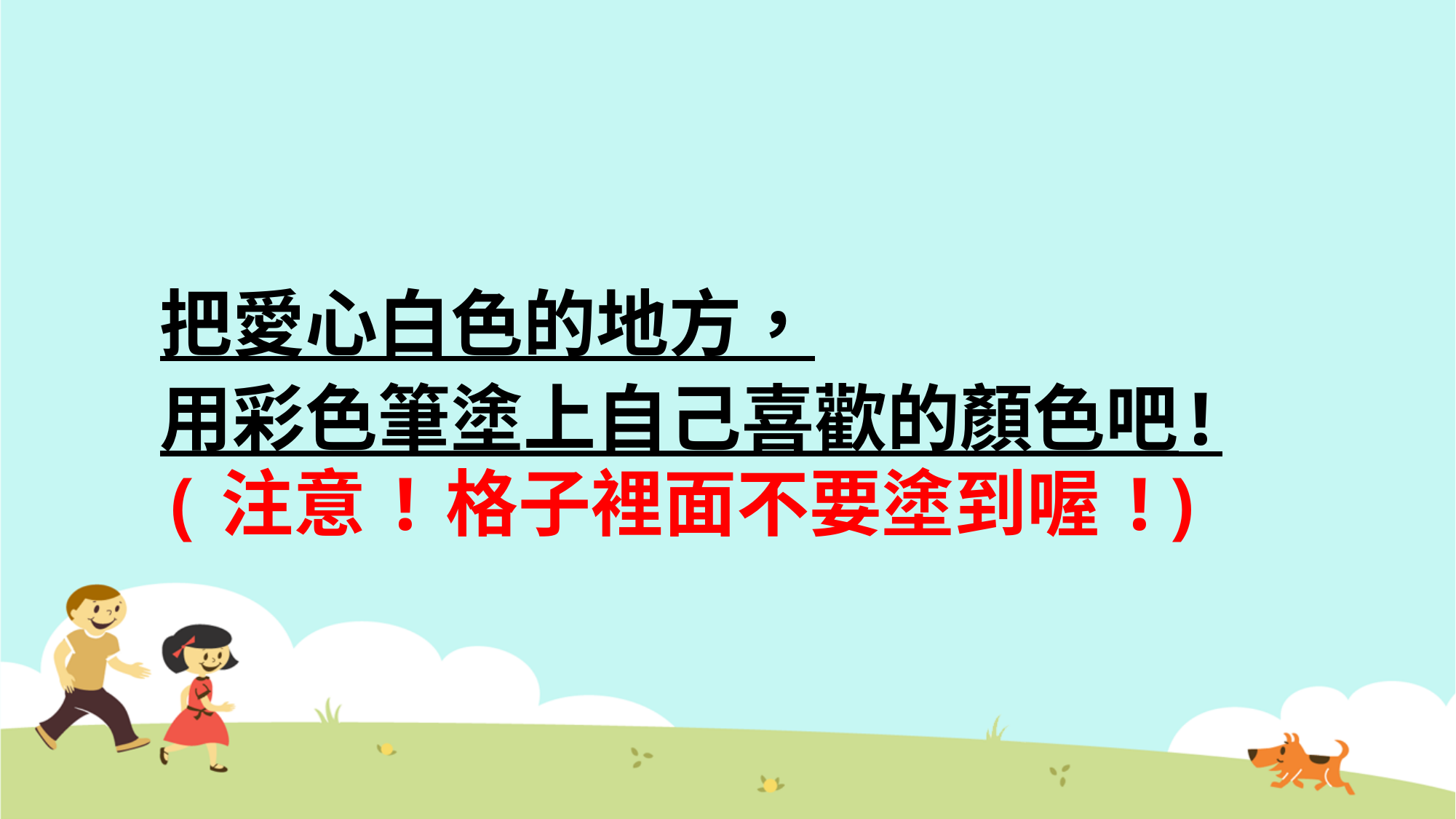

# 把愛心白色的地方， 用彩色筆塗上自己喜歡的顏色吧! (注意!格子裡面不要塗到喔!)